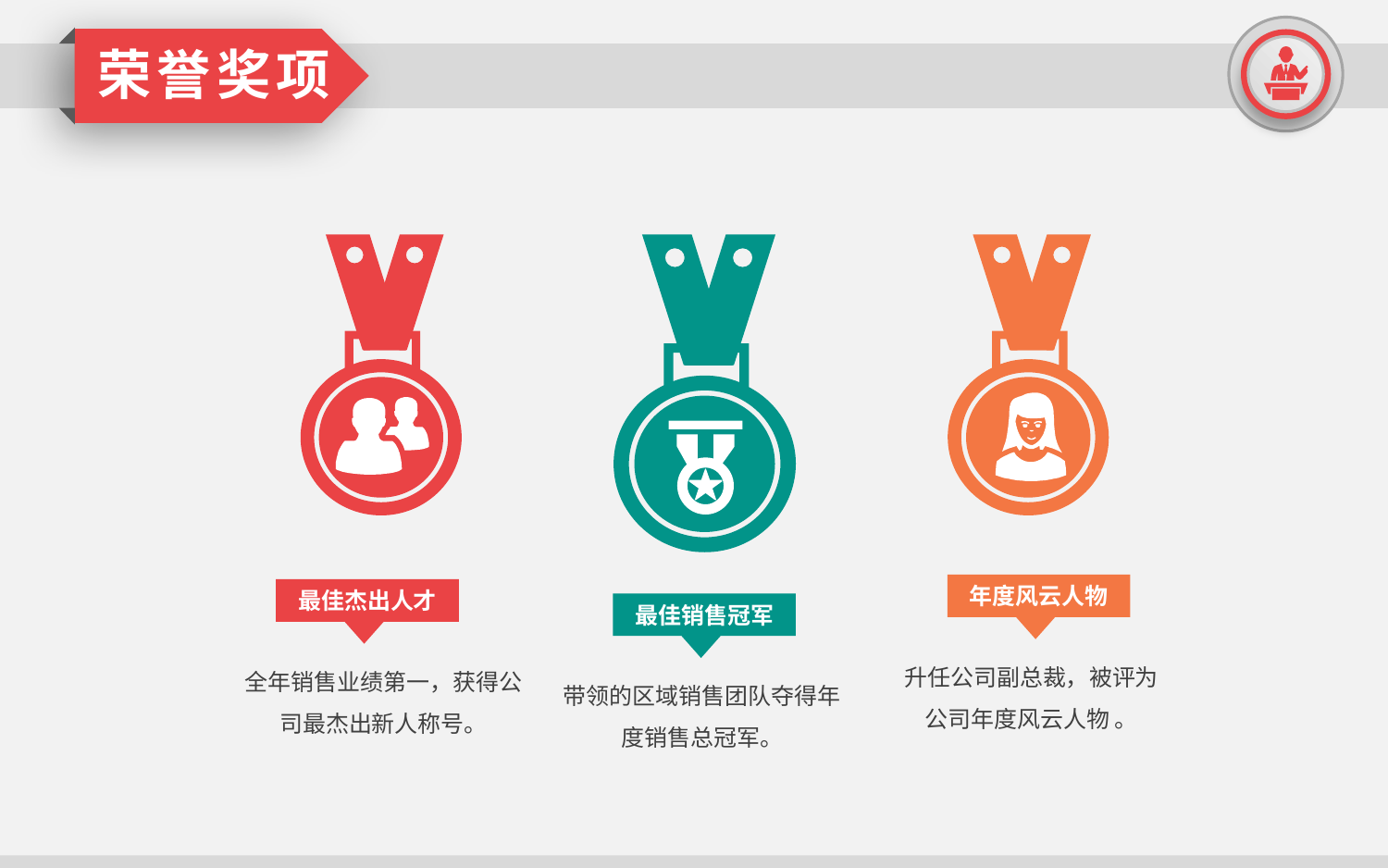

延时
荣誉奖项

年度风云人物

最佳杰出人才

最佳销售冠军

升任公司副总裁，被评为公司年度风云人物 。
全年销售业绩第一，获得公司最杰出新人称号。
带领的区域销售团队夺得年度销售总冠军。